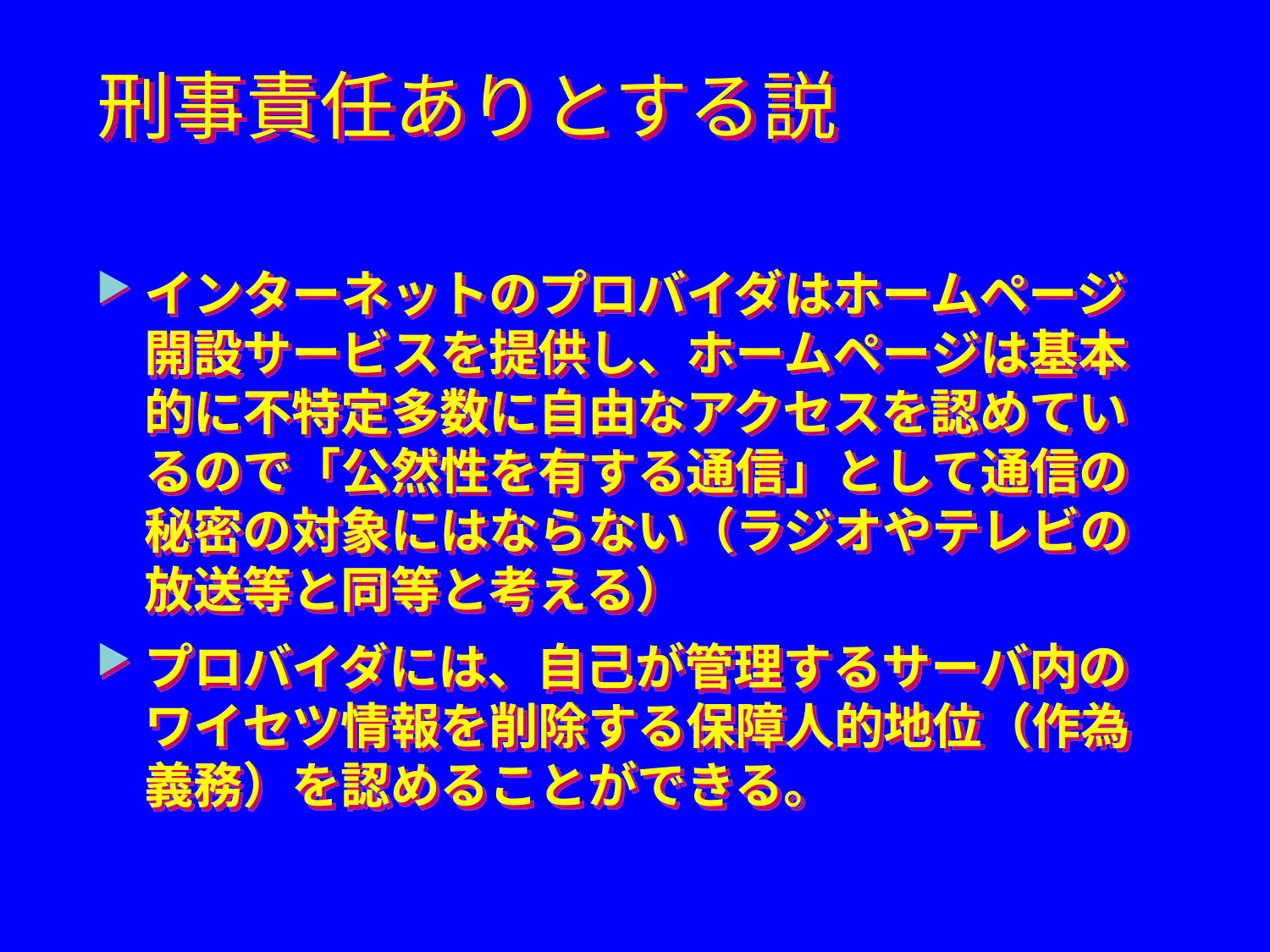

# 刑事責任ありとする説
インターネットのプロバイダはホームページ開設サービスを提供し、ホームページは基本的に不特定多数に自由なアクセスを認めているので「公然性を有する通信」として通信の秘密の対象にはならない（ラジオやテレビの放送等と同等と考える）
プロバイダには、自己が管理するサーバ内のワイセツ情報を削除する保障人的地位（作為義務）を認めることができる。